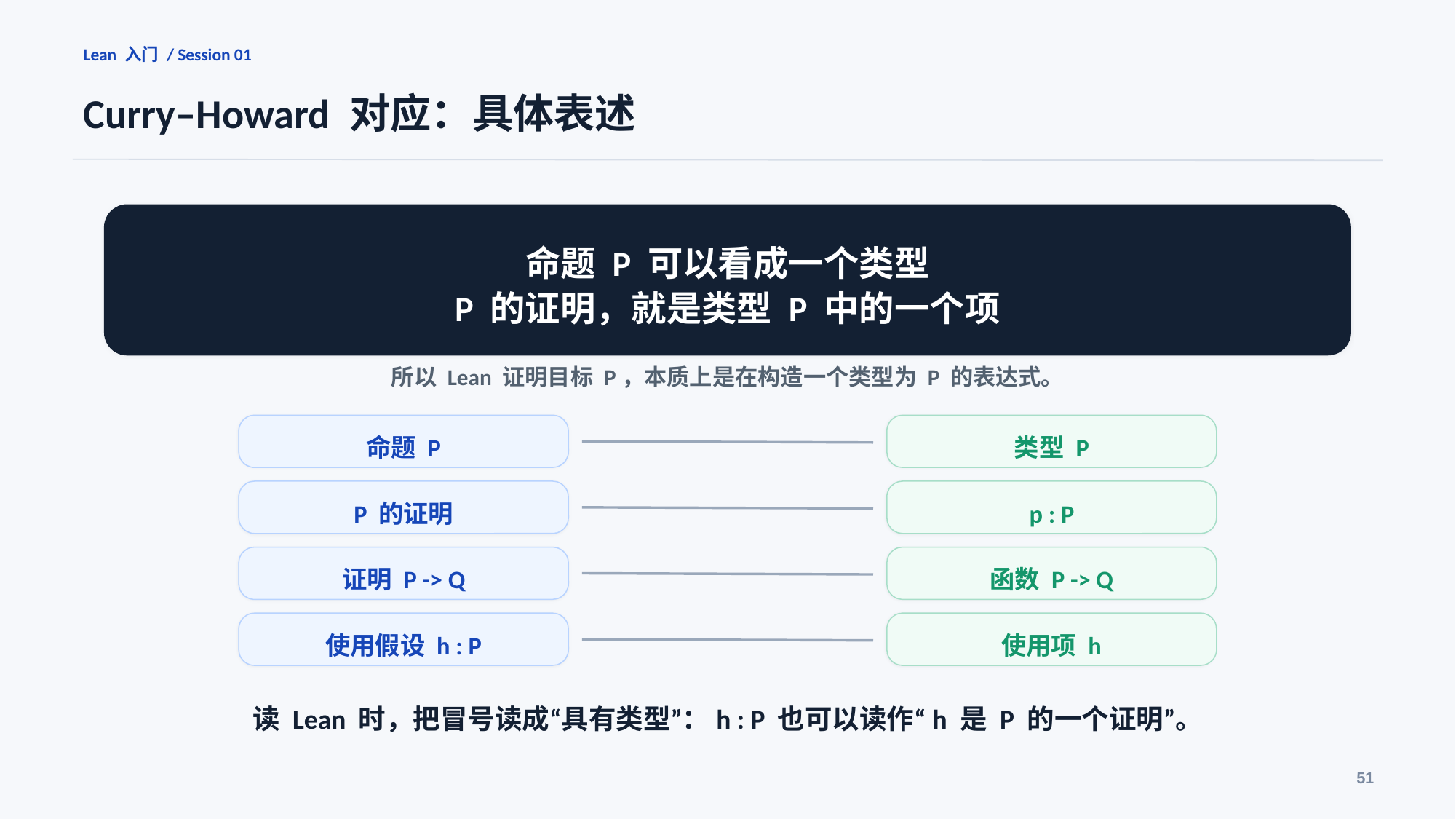

Lean 入门 / Session 01
Curry–Howard 对应：具体表述

命题 P 可以看成一个类型
P 的证明，就是类型 P 中的一个项
所以 Lean 证明目标 P，本质上是在构造一个类型为 P 的表达式。

命题 P
类型 P

P 的证明
p : P

证明 P -> Q
函数 P -> Q

使用假设 h : P
使用项 h

读 Lean 时，把冒号读成“具有类型”：h : P 也可以读作“h 是 P 的一个证明”。
51